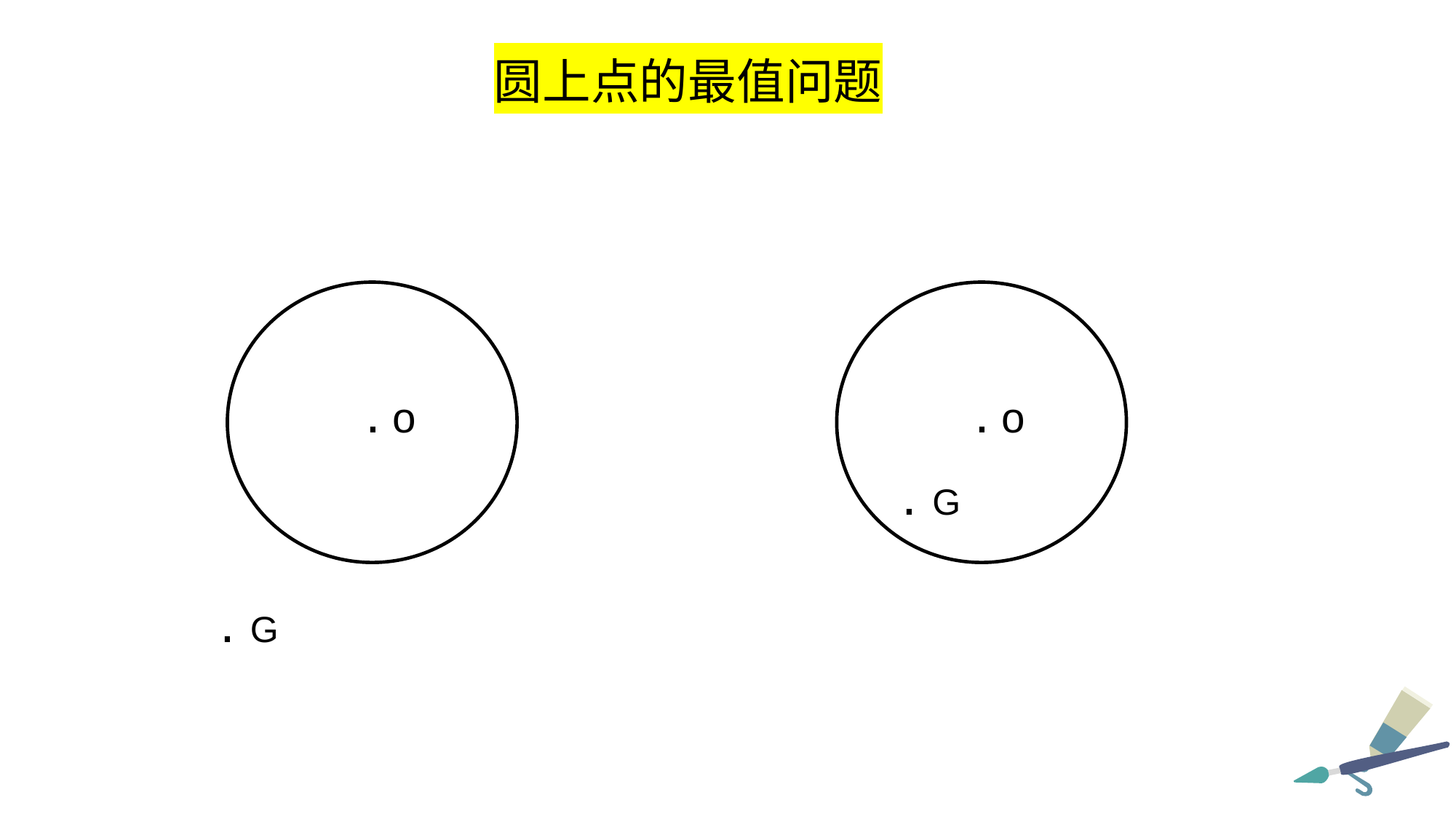

圆上点的最值问题

. o

. o
. G
. G